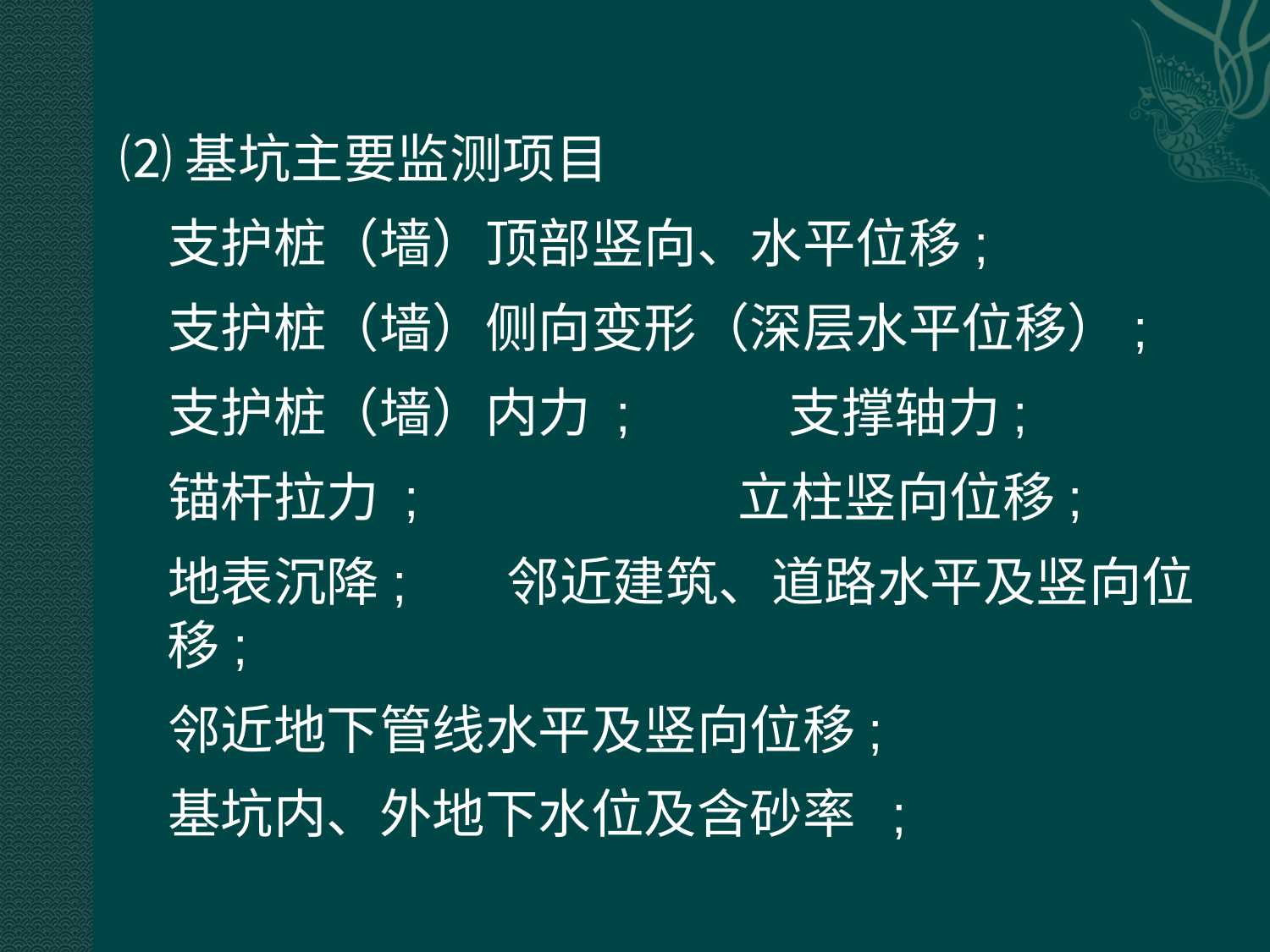

⑵基坑主要监测项目
   支护桩（墙）顶部竖向、水平位移;
   支护桩（墙）侧向变形（深层水平位移）;
   支护桩（墙）内力 ;          支撑轴力;
   锚杆拉力 ;                     立柱竖向位移;
   地表沉降;      邻近建筑、道路水平及竖向位移;
   邻近地下管线水平及竖向位移;
   基坑内、外地下水位及含砂率  ;